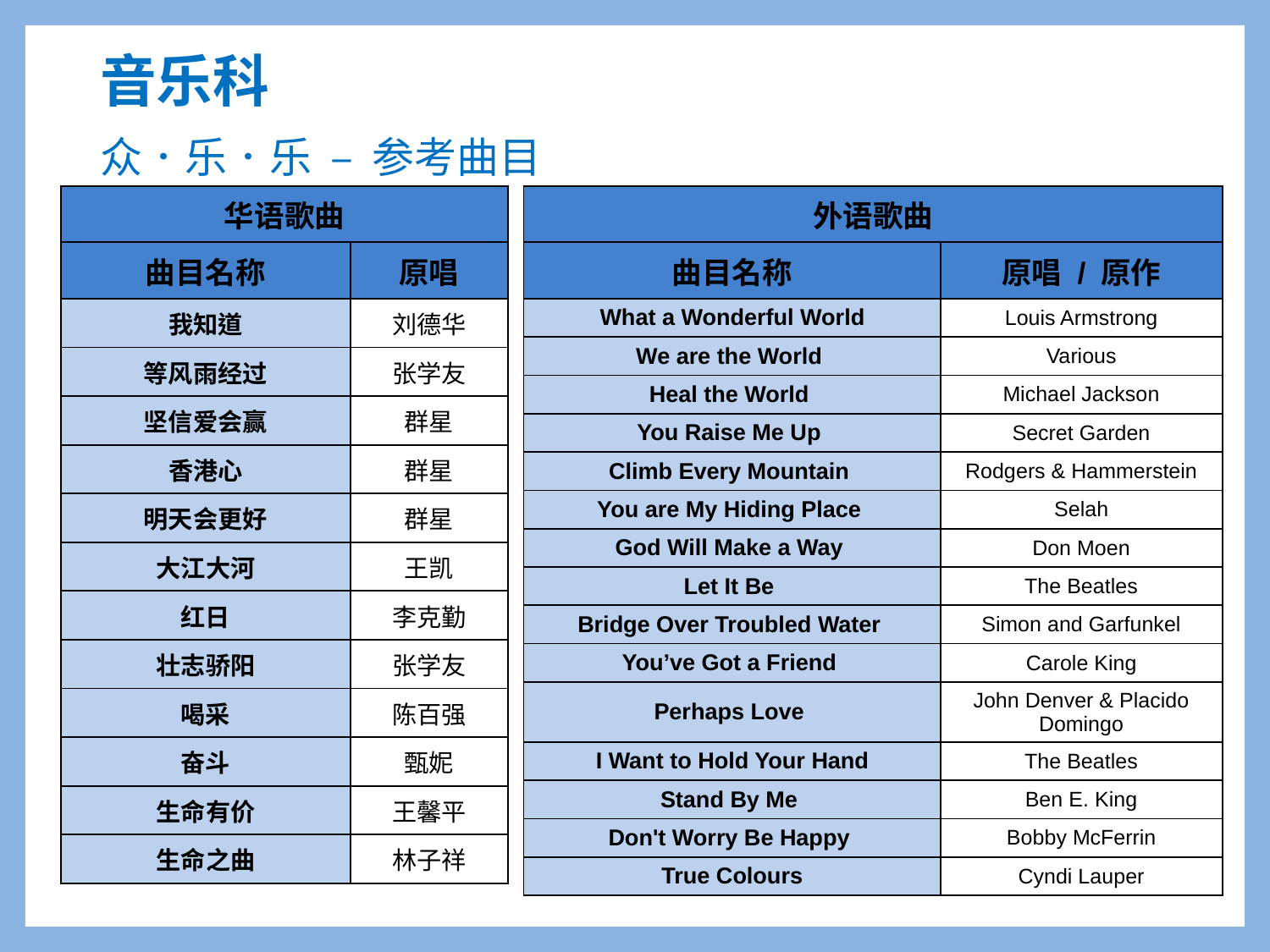

音乐科
# 众．乐．乐  –  参考曲目
| 华语歌曲 |  |
| --- | --- |
| 曲目名称 | 原唱 |
| 我知道 | 刘德华 |
| 等风雨经过 | 张学友 |
| 坚信爱会赢 | 群星 |
| 香港心 | 群星 |
| 明天会更好 | 群星 |
| 大江大河 | 王凯 |
| 红日 | 李克勤 |
| 壮志骄阳 | 张学友 |
| 喝采 | 陈百强 |
| 奋斗 | 甄妮 |
| 生命有价 | 王馨平 |
| 生命之曲 | 林子祥 |
| 外语歌曲 |  |
| --- | --- |
| 曲目名称 | 原唱 / 原作 |
| What a Wonderful World | Louis Armstrong |
| We are the World | Various |
| Heal the World | Michael Jackson |
| You Raise Me Up | Secret Garden |
| Climb Every Mountain | Rodgers & Hammerstein |
| You are My Hiding Place | Selah |
| God Will Make a Way | Don Moen |
| Let It Be | The Beatles |
| Bridge Over Troubled Water | Simon and Garfunkel |
| You’ve Got a Friend | Carole King |
| Perhaps Love | John Denver & Placido Domingo |
| I Want to Hold Your Hand | The Beatles |
| Stand By Me | Ben E. King |
| Don't Worry Be Happy | Bobby McFerrin |
| True Colours | Cyndi Lauper |